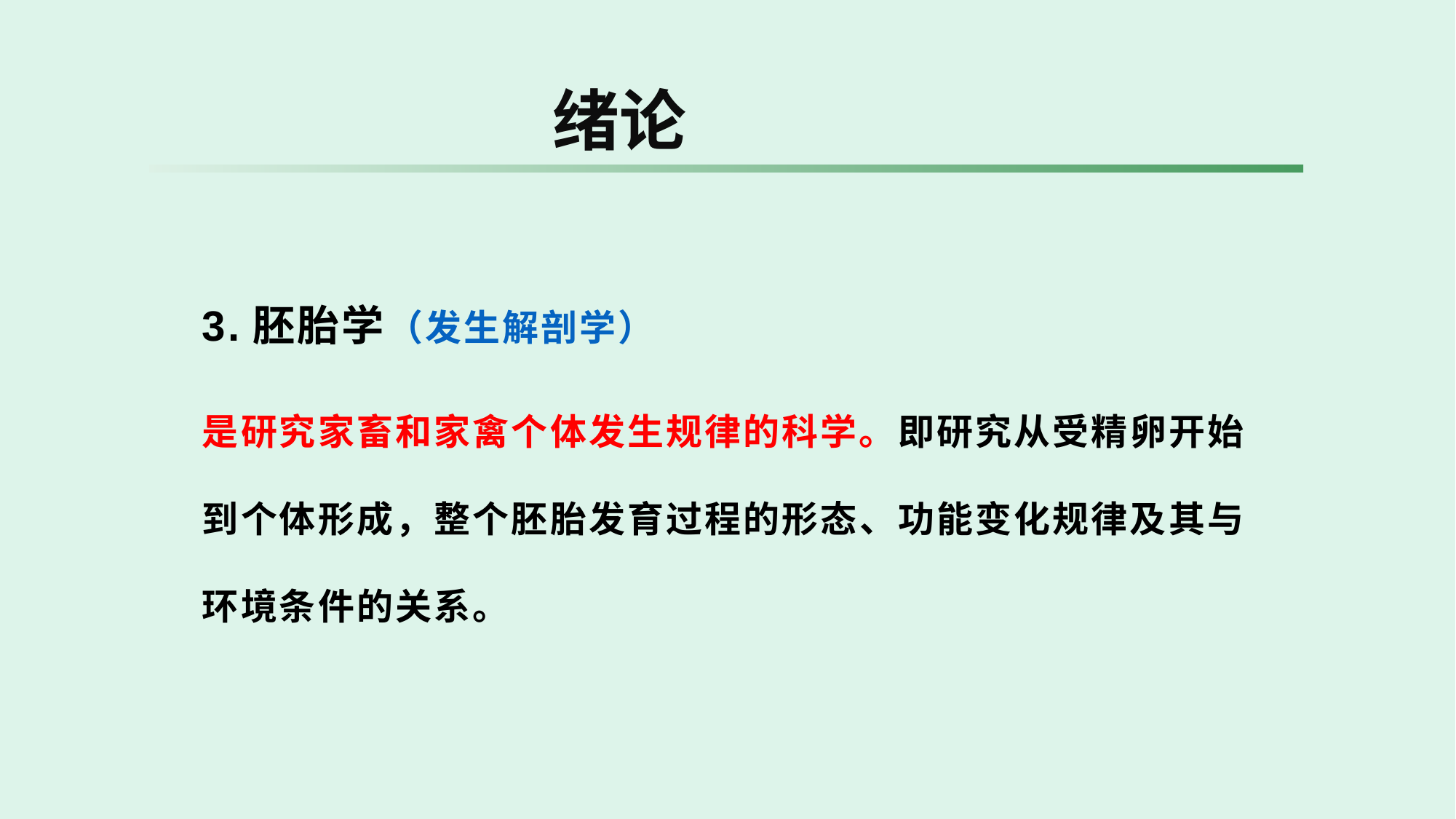

绪论

3.胚胎学（发生解剖学）
是研究家畜和家禽个体发生规律的科学。即研究从受精卵开始到个体形成，整个胚胎发育过程的形态、功能变化规律及其与环境条件的关系。